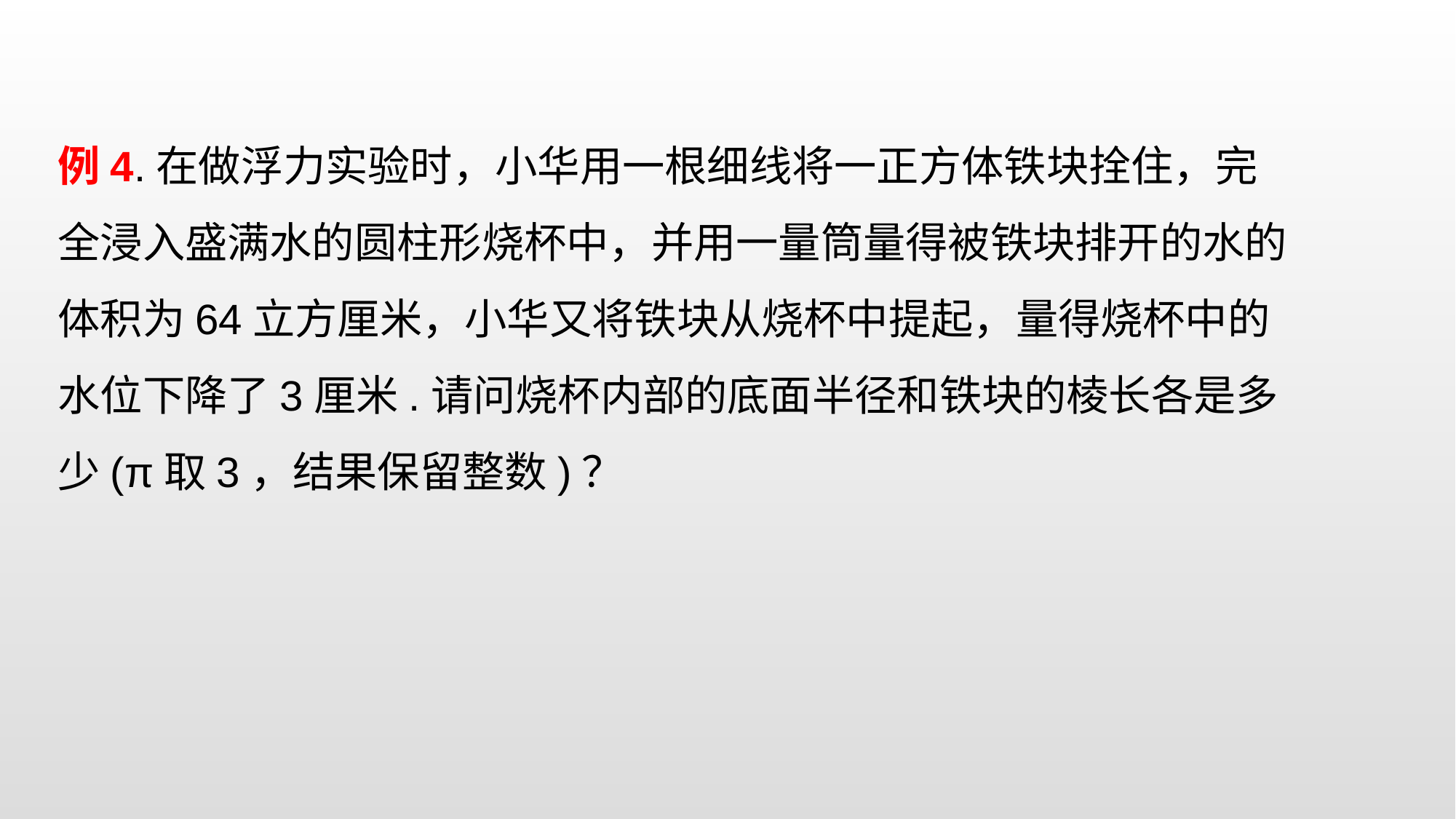

例4.在做浮力实验时，小华用一根细线将一正方体铁块拴住，完全浸入盛满水的圆柱形烧杯中，并用一量筒量得被铁块排开的水的体积为64立方厘米，小华又将铁块从烧杯中提起，量得烧杯中的水位下降了3厘米.请问烧杯内部的底面半径和铁块的棱长各是多少(π取3，结果保留整数)？